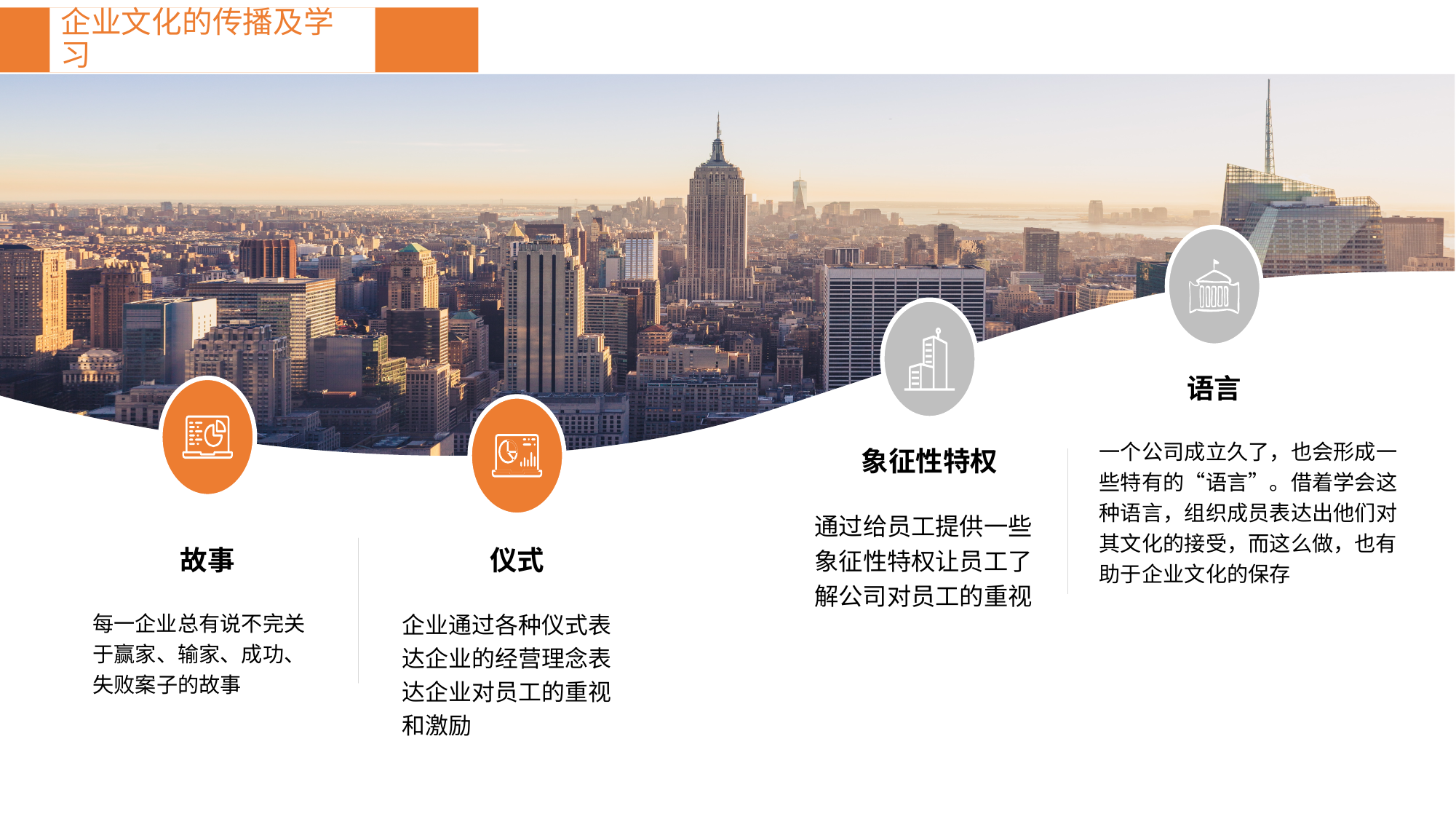

企业文化的传播及学习

语言
一个公司成立久了，也会形成一些特有的“语言”。借着学会这种语言，组织成员表达出他们对其文化的接受，而这么做，也有助于企业文化的保存

象征性特权
通过给员工提供一些象征性特权让员工了解公司对员工的重视
故事
每一企业总有说不完关于赢家、输家、成功、失败案子的故事
仪式
企业通过各种仪式表达企业的经营理念表达企业对员工的重视和激励